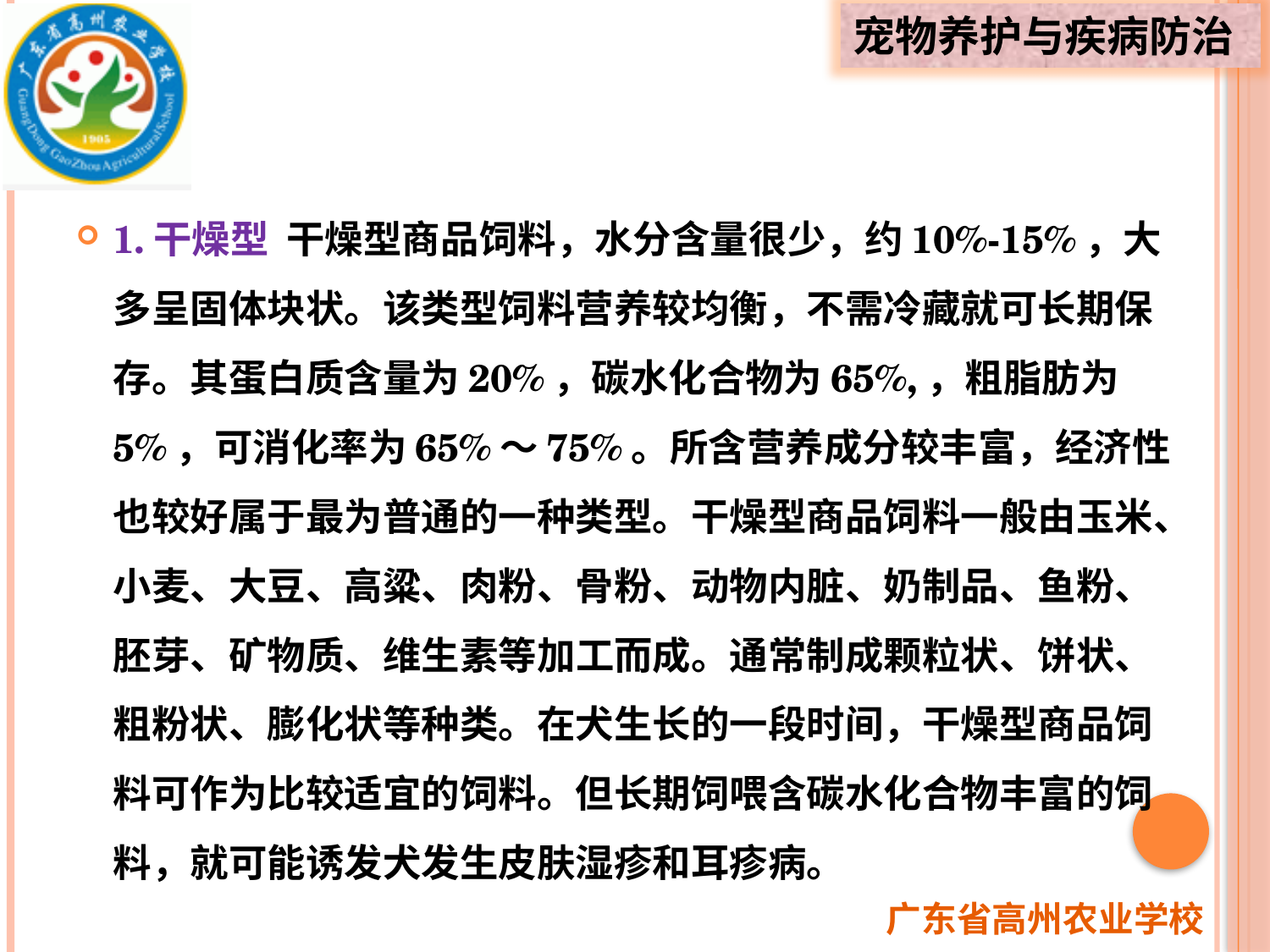

1.干燥型  干燥型商品饲料，水分含量很少，约10%-15%，大多呈固体块状。该类型饲料营养较均衡，不需冷藏就可长期保存。其蛋白质含量为20%，碳水化合物为65%,，粗脂肪为5%，可消化率为65%〜75%。所含营养成分较丰富，经济性也较好属于最为普通的一种类型。干燥型商品饲料一般由玉米、小麦、大豆、高粱、肉粉、骨粉、动物内脏、奶制品、鱼粉、胚芽、矿物质、维生素等加工而成。通常制成颗粒状、饼状、粗粉状、膨化状等种类。在犬生长的一段时间，干燥型商品饲料可作为比较适宜的饲料。但长期饲喂含碳水化合物丰富的饲料，就可能诱发犬发生皮肤湿疹和耳疹病。